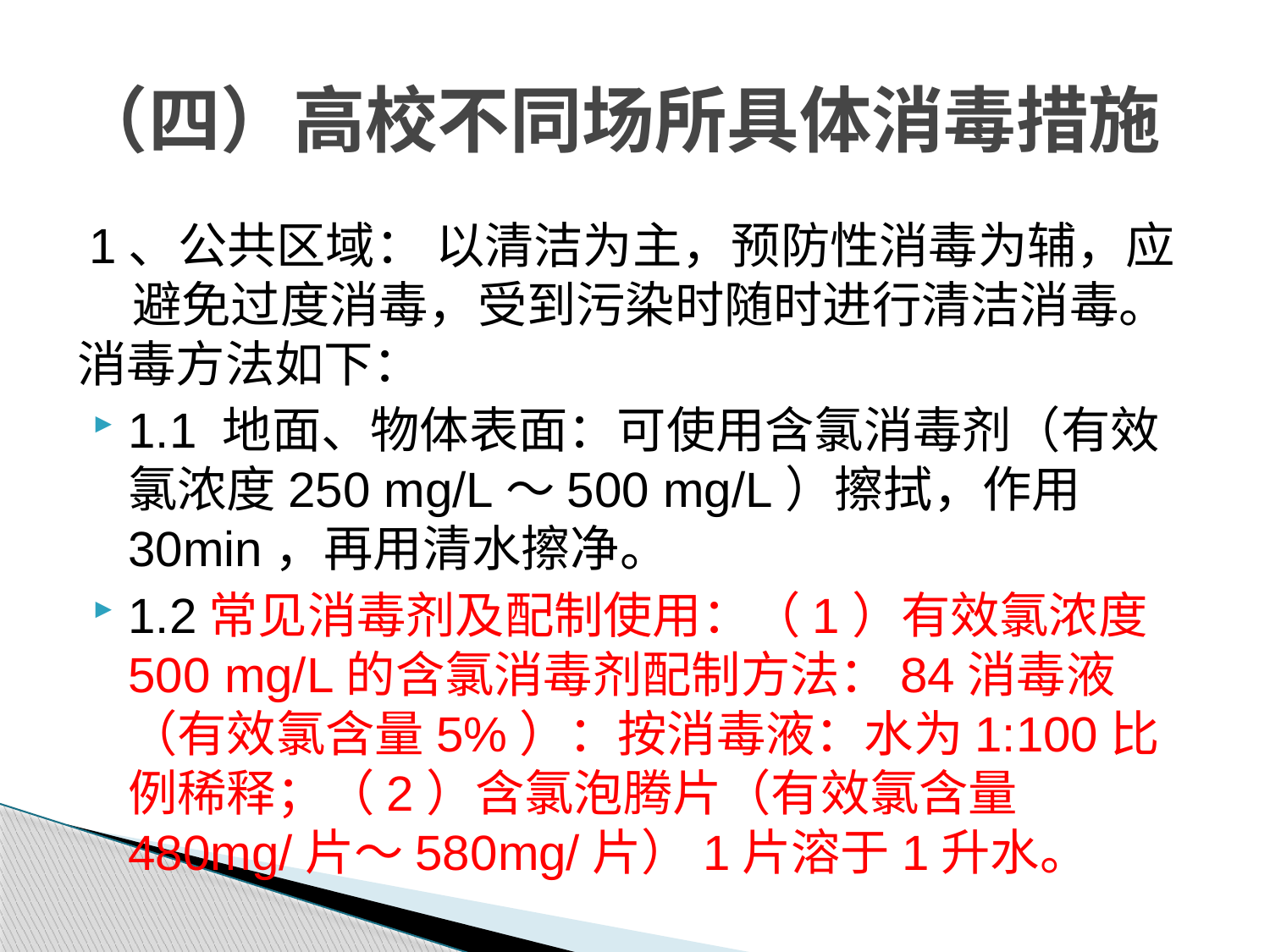

# （四）高校不同场所具体消毒措施
 1、公共区域： 以清洁为主，预防性消毒为辅，应       避免过度消毒，受到污染时随时进行清洁消毒。消毒方法如下：
1.1 地面、物体表面：可使用含氯消毒剂（有效氯浓度250 mg/L～500 mg/L）擦拭，作用30min，再用清水擦净。
1.2常见消毒剂及配制使用：（1）有效氯浓度500 mg/L的含氯消毒剂配制方法：84消毒液（有效氯含量5%）：按消毒液：水为1:100比例稀释；（2）含氯泡腾片（有效氯含量480mg/片～580mg/片）1片溶于1升水。